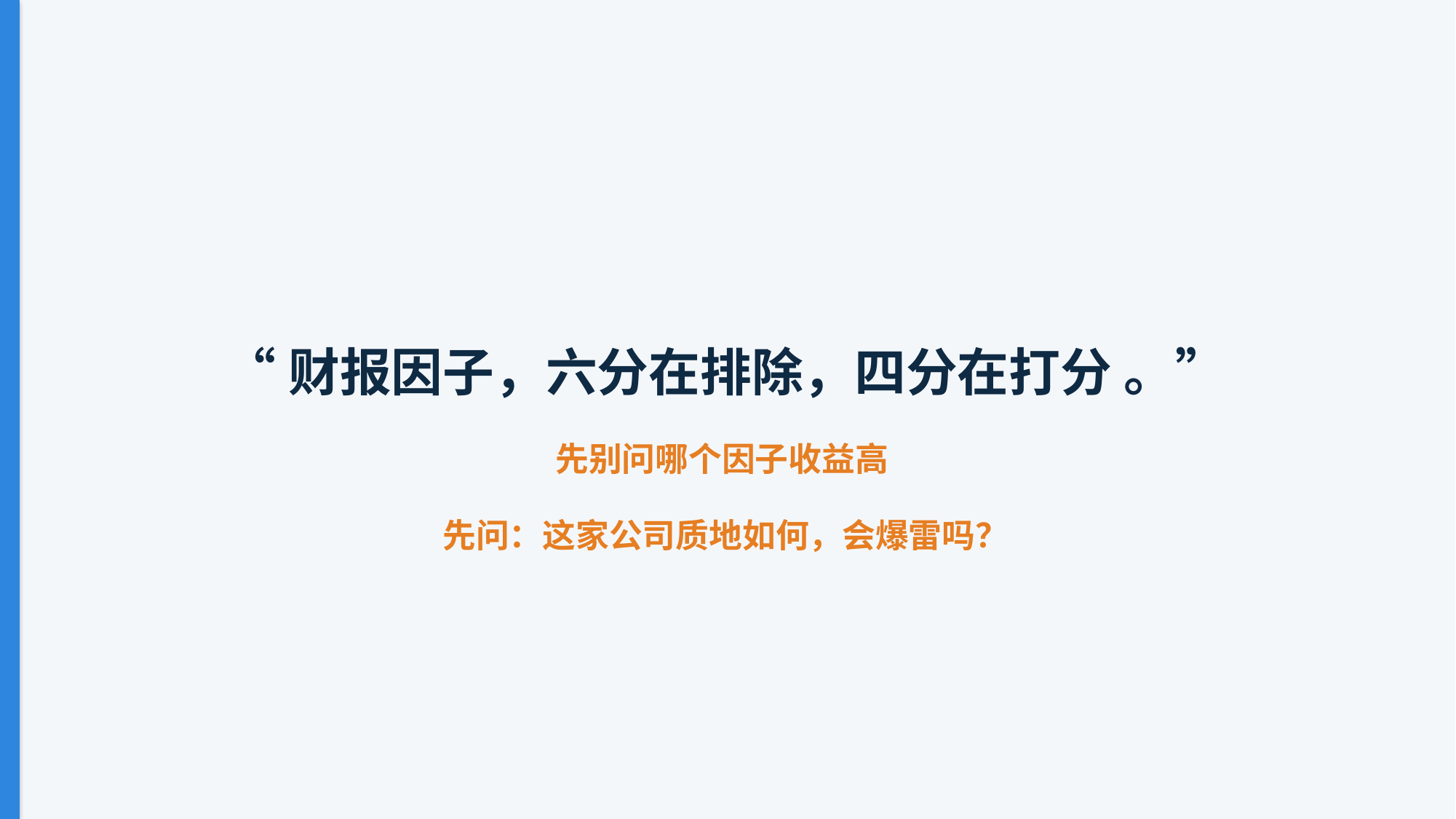

“财报因子，六分在排除，四分在打分 。”
先别问哪个因子收益高
先问：这家公司质地如何，会爆雷吗？